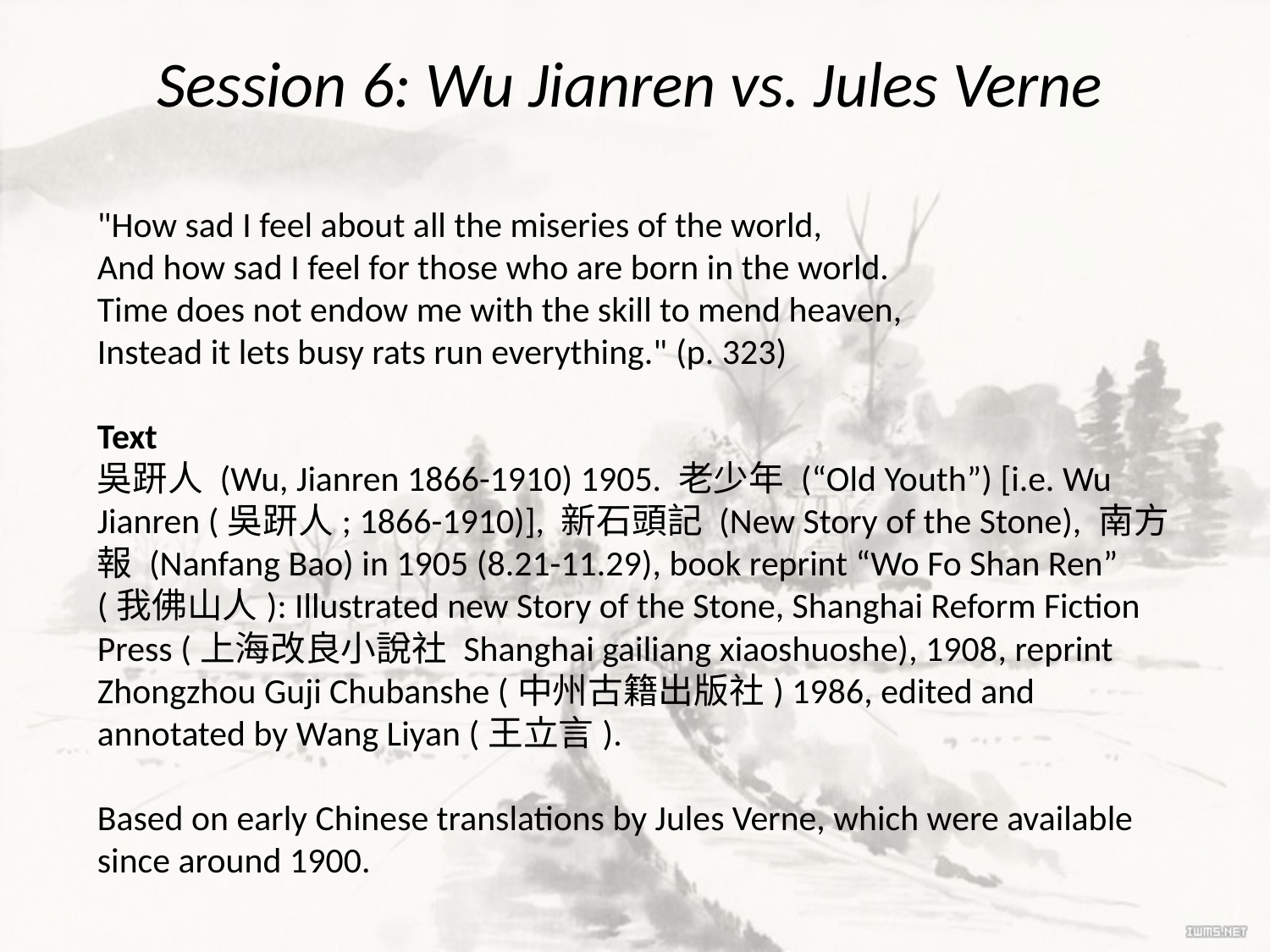

# Session 6: Wu Jianren vs. Jules Verne
"How sad I feel about all the miseries of the world,
And how sad I feel for those who are born in the world.
Time does not endow me with the skill to mend heaven,
Instead it lets busy rats run everything." (p. 323)

Text
吳趼人 (Wu, Jianren 1866-1910) 1905. 老少年 (“Old Youth”) [i.e. Wu Jianren (吳趼人; 1866-1910)], 新石頭記 (New Story of the Stone), 南方報 (Nanfang Bao) in 1905 (8.21-11.29), book reprint “Wo Fo Shan Ren” (我佛山人)﻿: Illustrated new Story of the Stone, Shanghai Reform Fiction Press (上海改良小說社 Shanghai gailiang xiaoshuoshe), 1908﻿, reprint Zhongzhou Guji Chubanshe (中州古籍出版社) 1986, edited and annotated by Wang Liyan (王立言).

Based on early Chinese translations by Jules Verne, which were available since around 1900.